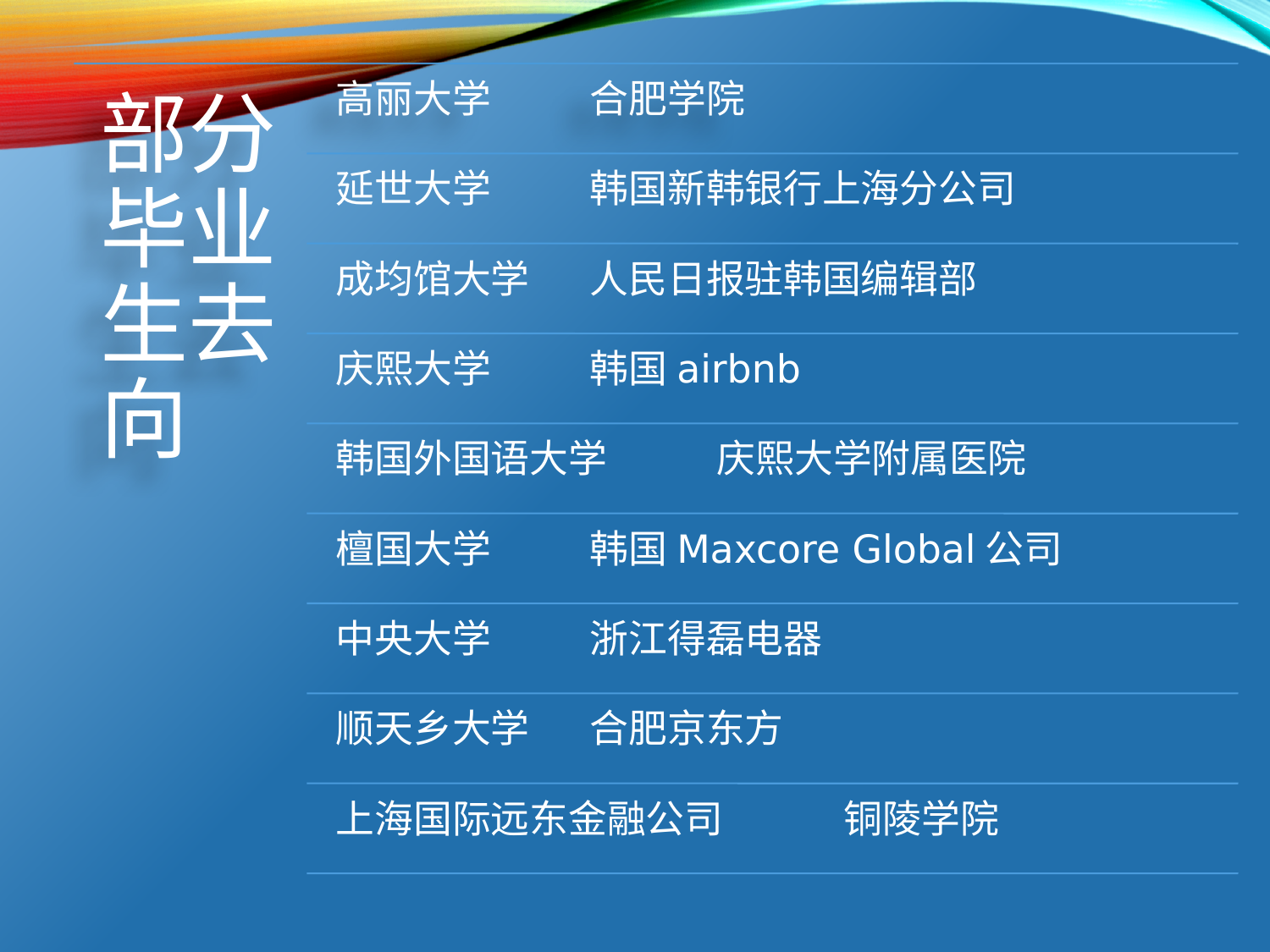

部分毕业生去向
高丽大学	合肥学院
延世大学	韩国新韩银行上海分公司
成均馆大学	人民日报驻韩国编辑部
庆熙大学	韩国airbnb
韩国外国语大学	庆熙大学附属医院
檀国大学	韩国Maxcore Global公司
中央大学	浙江得磊电器
顺天乡大学	合肥京东方
上海国际远东金融公司	铜陵学院